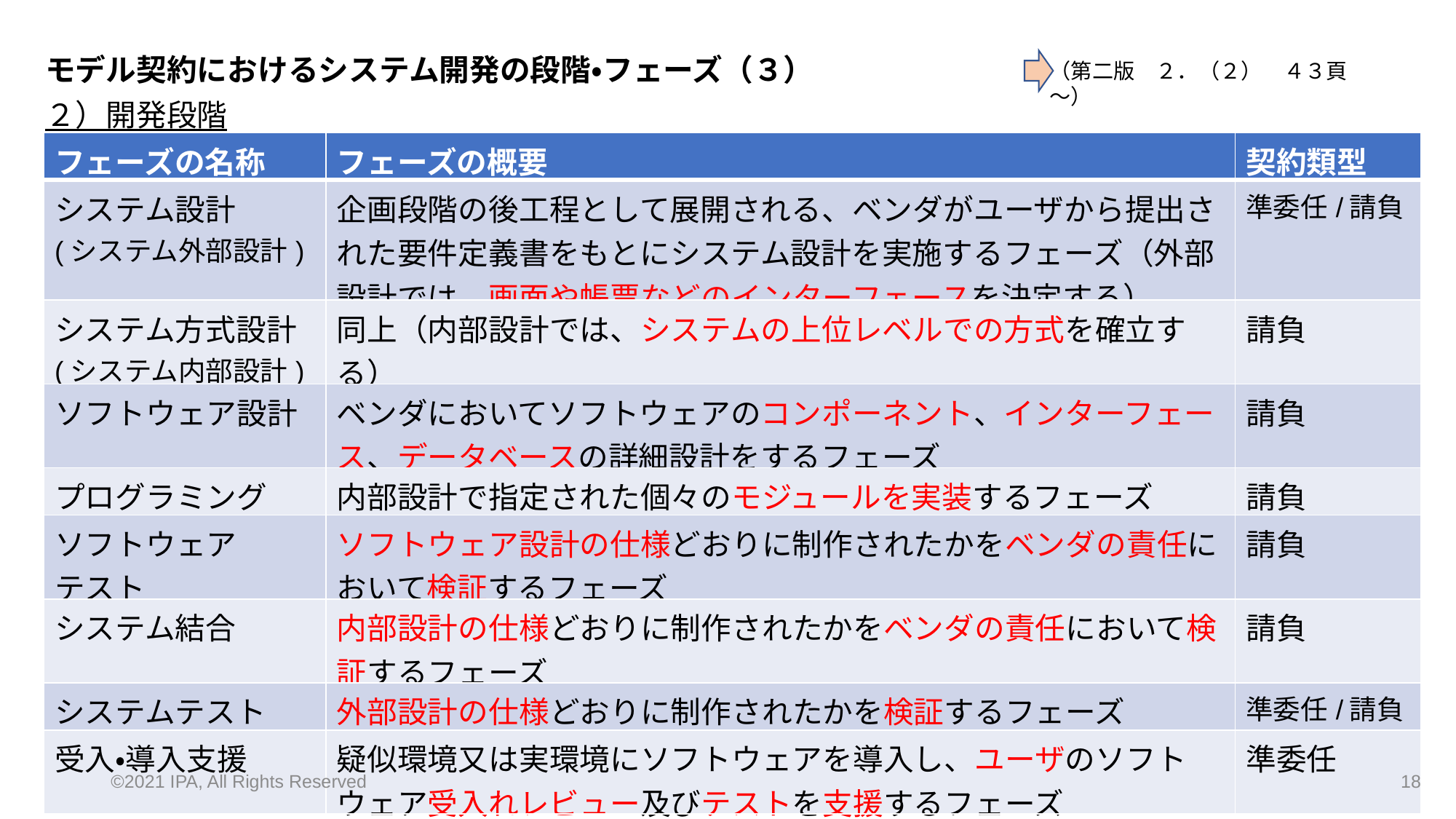

モデル契約におけるシステム開発の段階・フェーズ（３）

（第二版　２．（２）　４３頁～）
２）開発段階
| フェーズの名称 | フェーズの概要 | 契約類型 |
| --- | --- | --- |
| システム設計 (システム外部設計) | 企画段階の後工程として展開される、ベンダがユーザから提出された要件定義書をもとにシステム設計を実施するフェーズ（外部設計では、画面や帳票などのインターフェースを決定する） | 準委任/請負 |
| システム方式設計 (システム内部設計) | 同上（内部設計では、システムの上位レベルでの方式を確立する） | 請負 |
| ソフトウェア設計 | ベンダにおいてソフトウェアのコンポーネント、インターフェース、データベースの詳細設計をするフェーズ | 請負 |
| プログラミング | 内部設計で指定された個々のモジュールを実装するフェーズ | 請負 |
| ソフトウェア テスト | ソフトウェア設計の仕様どおりに制作されたかをベンダの責任において検証するフェーズ | 請負 |
| システム結合 | 内部設計の仕様どおりに制作されたかをベンダの責任において検証するフェーズ | 請負 |
| システムテスト | 外部設計の仕様どおりに制作されたかを検証するフェーズ | 準委任/請負 |
| 受入・導入支援 | 疑似環境又は実環境にソフトウェアを導入し、ユーザのソフトウェア受入れレビュー及びテストを支援するフェーズ | 準委任 |
©2021 IPA, All Rights Reserved
18